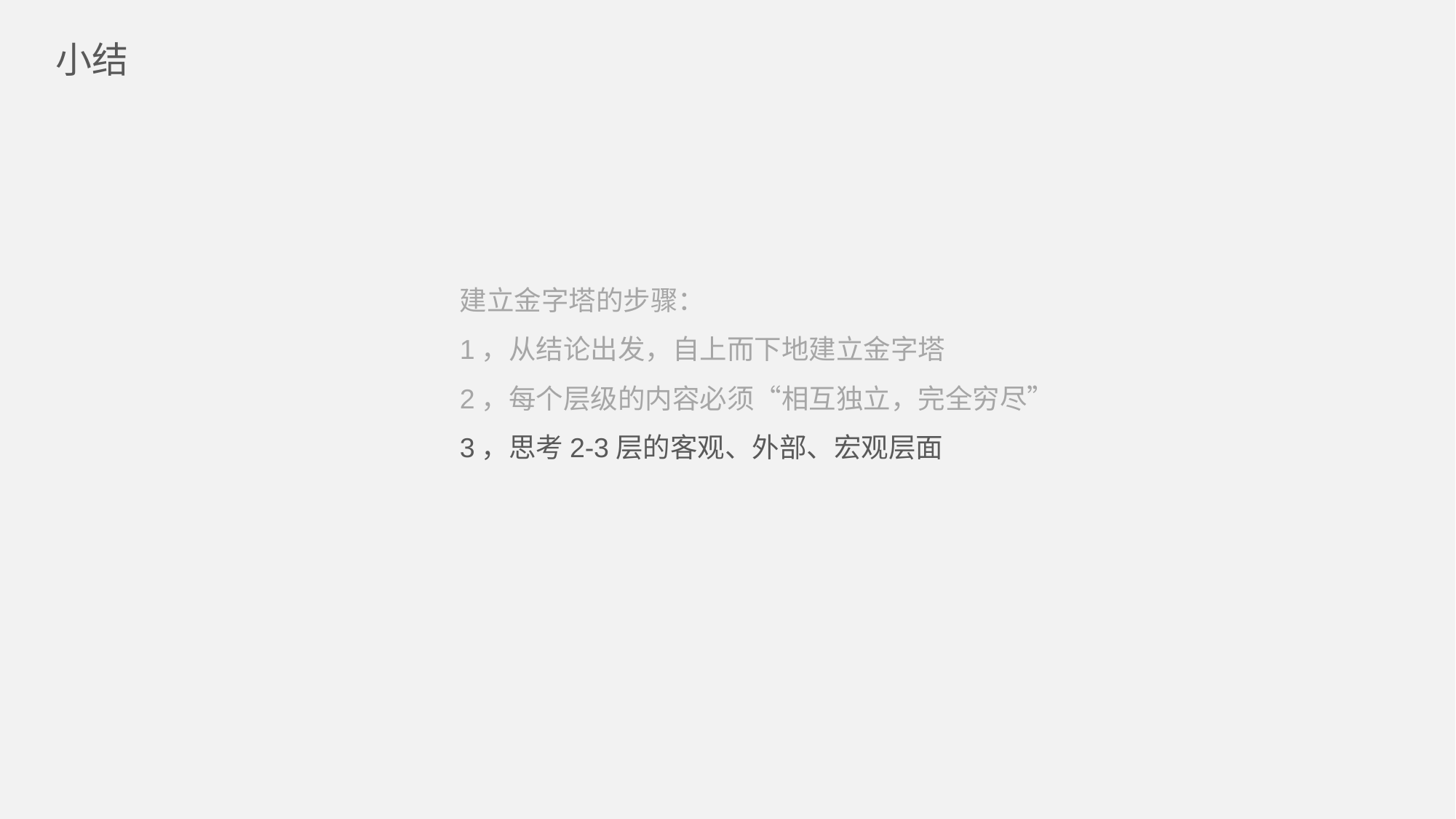

小结
建立金字塔的步骤：
1，从结论出发，自上而下地建立金字塔
2，每个层级的内容必须“相互独立，完全穷尽”
3，思考2-3层的客观、外部、宏观层面